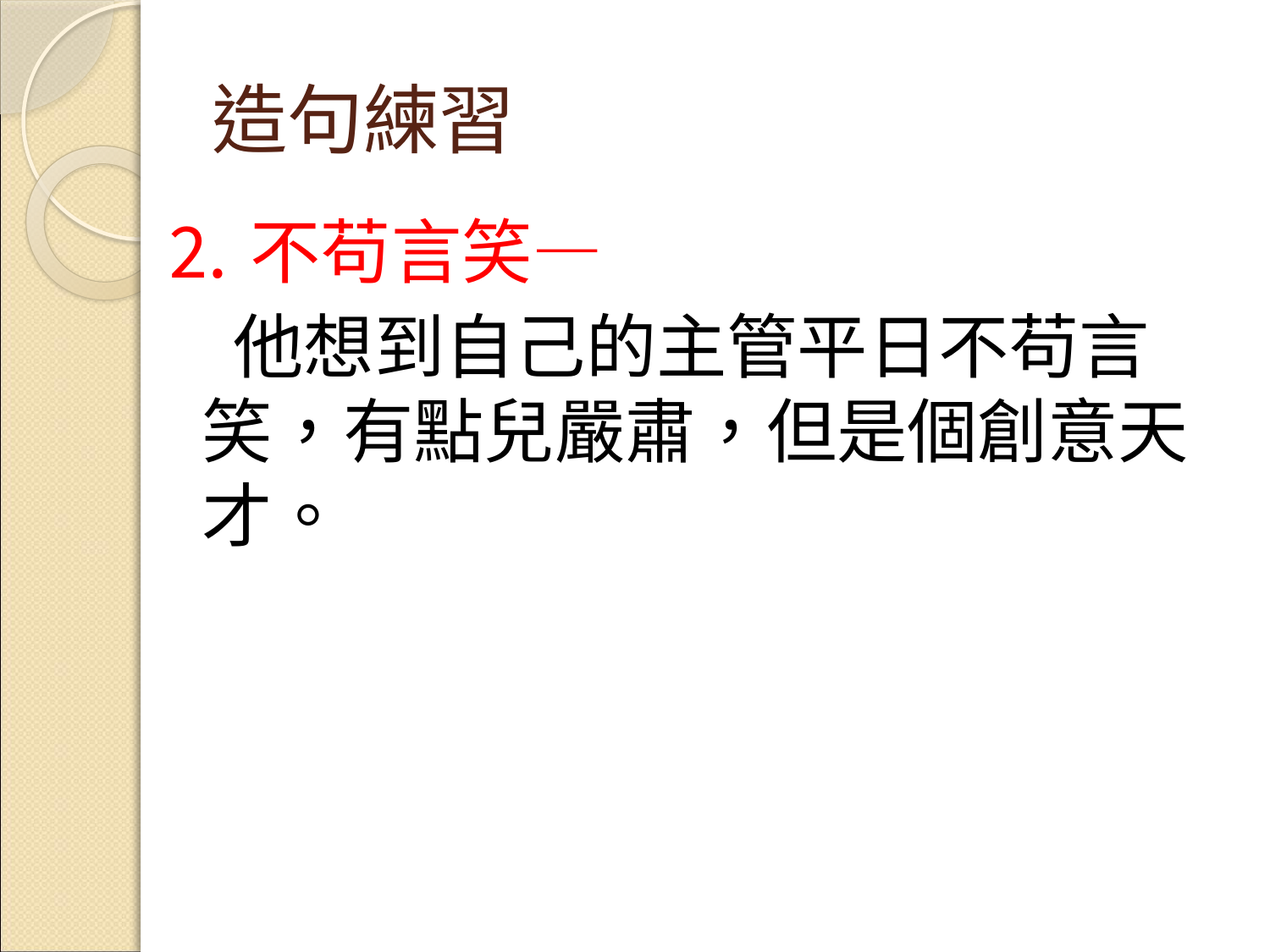

造句練習
⒉不苟言笑—
　他想到自己的主管平日不苟言笑，有點兒嚴肅，但是個創意天才。